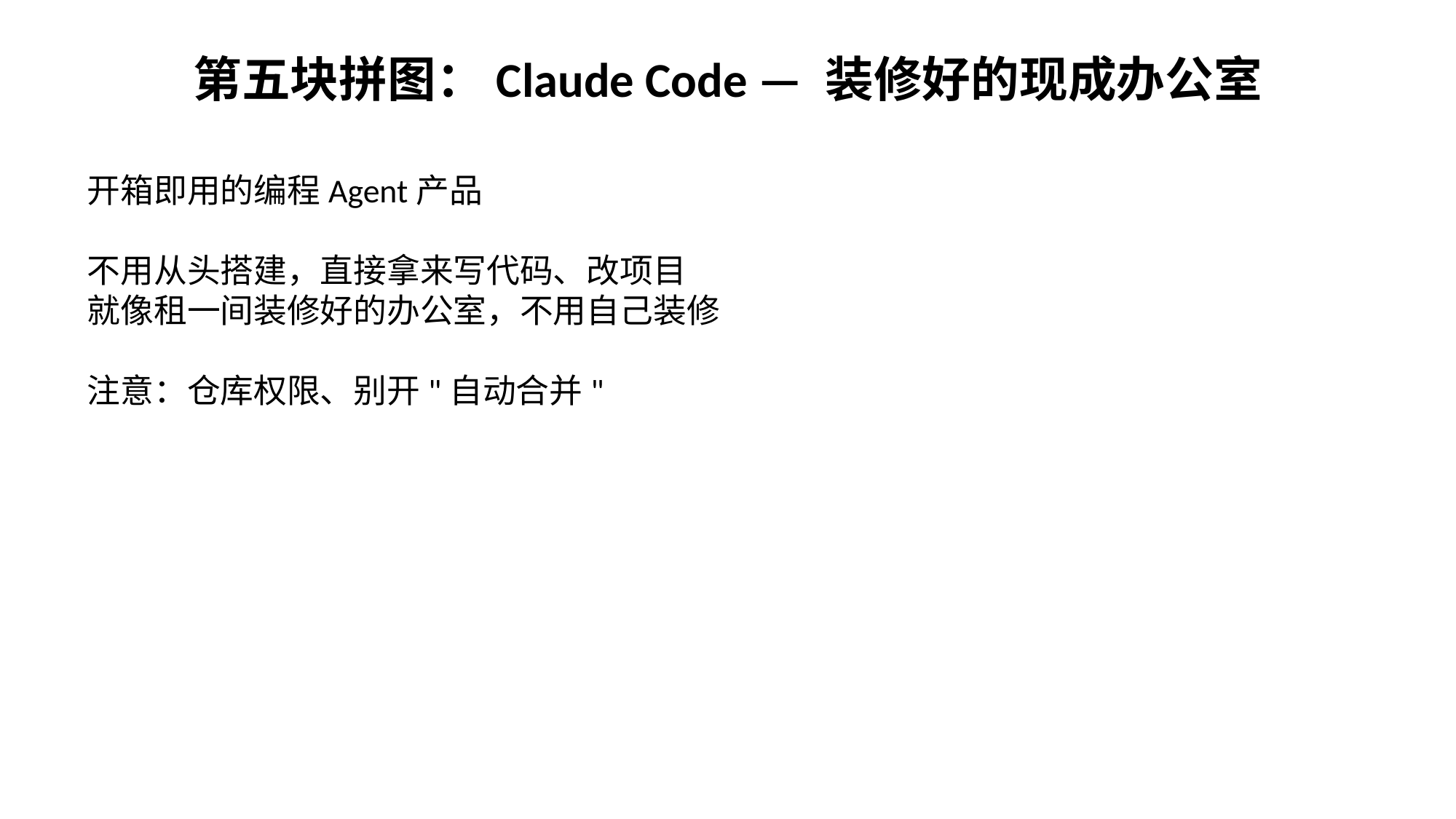

第五块拼图：Claude Code — 装修好的现成办公室
开箱即用的编程Agent产品

不用从头搭建，直接拿来写代码、改项目
就像租一间装修好的办公室，不用自己装修

注意：仓库权限、别开"自动合并"